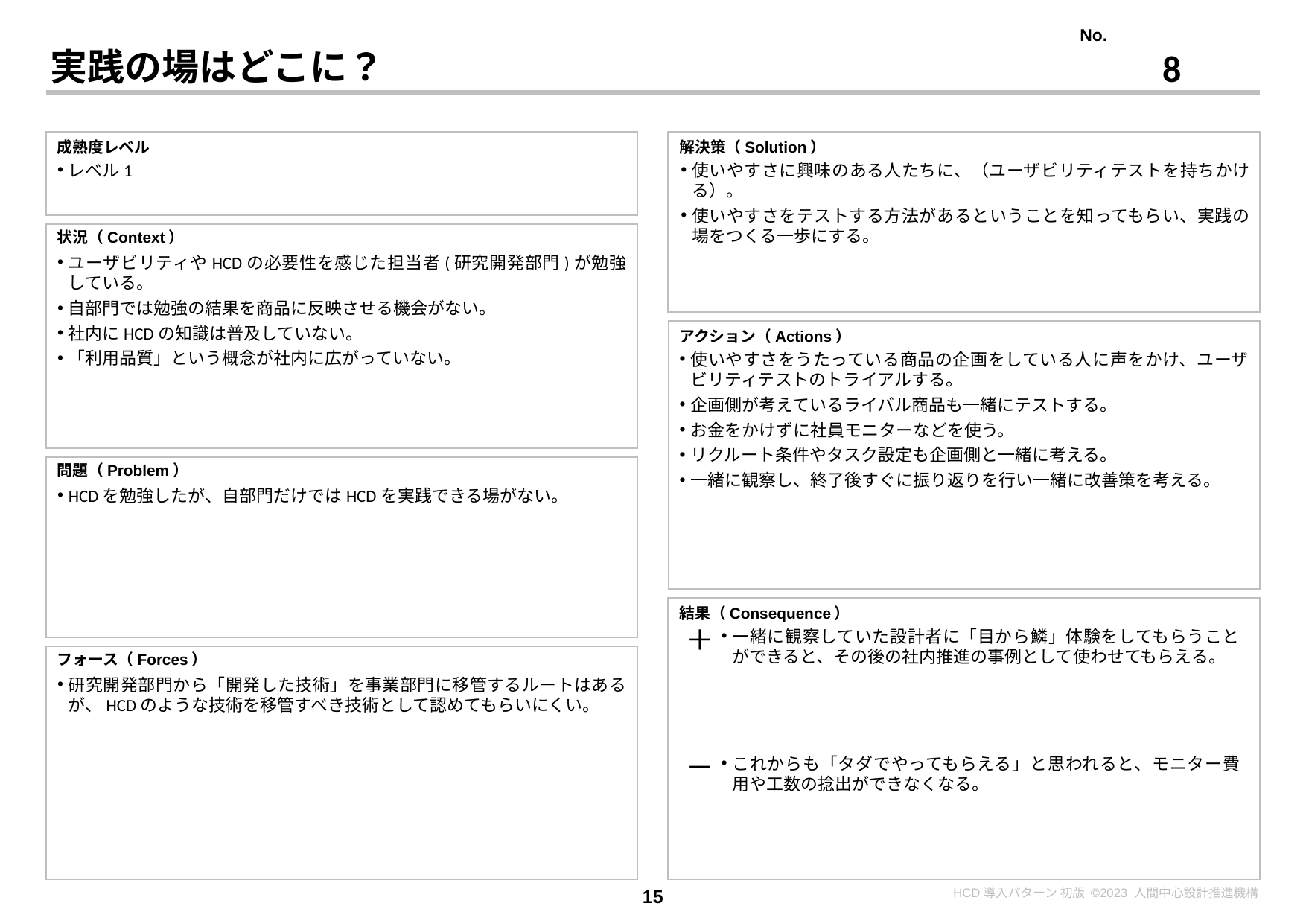

8
# 実践の場はどこに？
レベル1
使いやすさに興味のある人たちに、（ユーザビリティテストを持ちかける）。
使いやすさをテストする方法があるということを知ってもらい、実践の場をつくる一歩にする。
ユーザビリティやHCDの必要性を感じた担当者(研究開発部門)が勉強している。
自部門では勉強の結果を商品に反映させる機会がない。
社内にHCDの知識は普及していない。
「利用品質」という概念が社内に広がっていない。
使いやすさをうたっている商品の企画をしている人に声をかけ、ユーザビリティテストのトライアルする。
企画側が考えているライバル商品も一緒にテストする。
お金をかけずに社員モニターなどを使う。
リクルート条件やタスク設定も企画側と一緒に考える。
一緒に観察し、終了後すぐに振り返りを行い一緒に改善策を考える。
HCDを勉強したが、自部門だけではHCDを実践できる場がない。
一緒に観察していた設計者に「目から鱗」体験をしてもらうことができると、その後の社内推進の事例として使わせてもらえる。
研究開発部門から「開発した技術」を事業部門に移管するルートはあるが、HCDのような技術を移管すべき技術として認めてもらいにくい。
これからも「タダでやってもらえる」と思われると、モニター費用や工数の捻出ができなくなる。
15